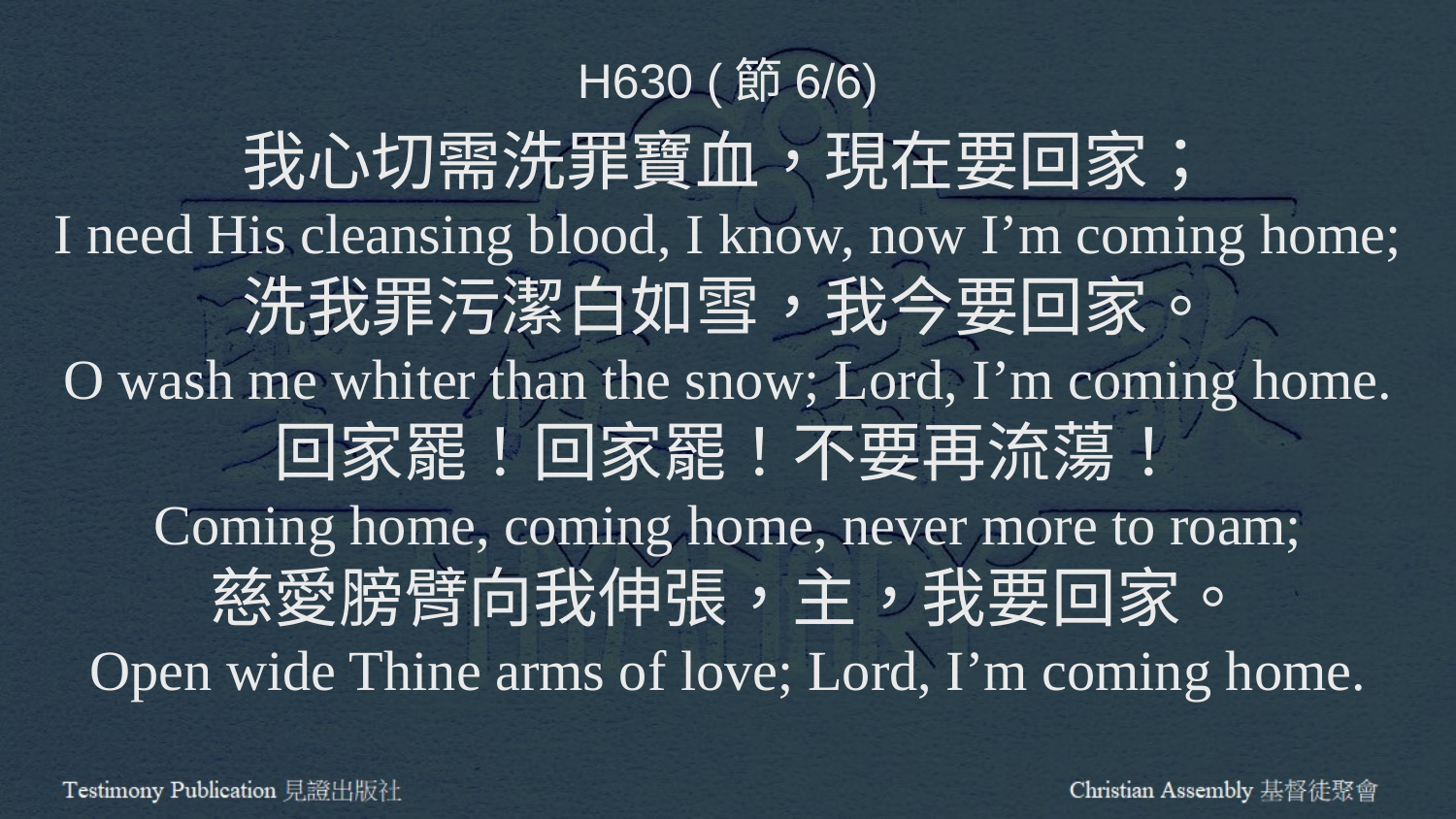

H630 (節6/6)
我心切需洗罪寶血，現在要回家；
I need His cleansing blood, I know, now I’m coming home;
洗我罪污潔白如雪，我今要回家。
O wash me whiter than the snow; Lord, I’m coming home.
回家罷！回家罷！不要再流蕩！
Coming home, coming home, never more to roam;
慈愛膀臂向我伸張，主，我要回家。
Open wide Thine arms of love; Lord, I’m coming home.